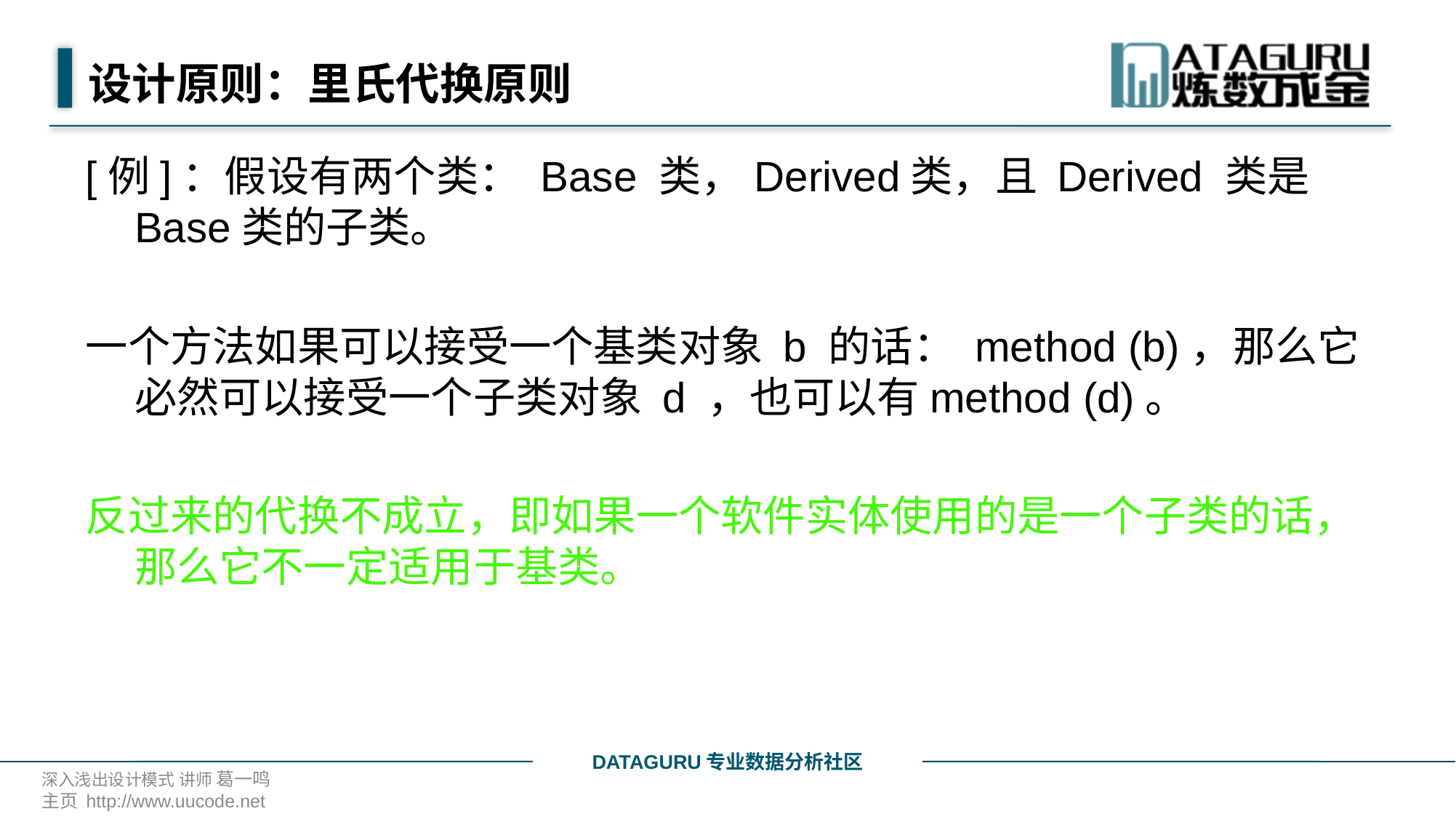

# 设计原则：里氏代换原则
[例]：假设有两个类： Base 类，Derived类，且 Derived 类是 Base类的子类。

一个方法如果可以接受一个基类对象 b 的话： method (b)，那么它必然可以接受一个子类对象 d ，也可以有method (d)。

反过来的代换不成立，即如果一个软件实体使用的是一个子类的话，那么它不一定适用于基类。